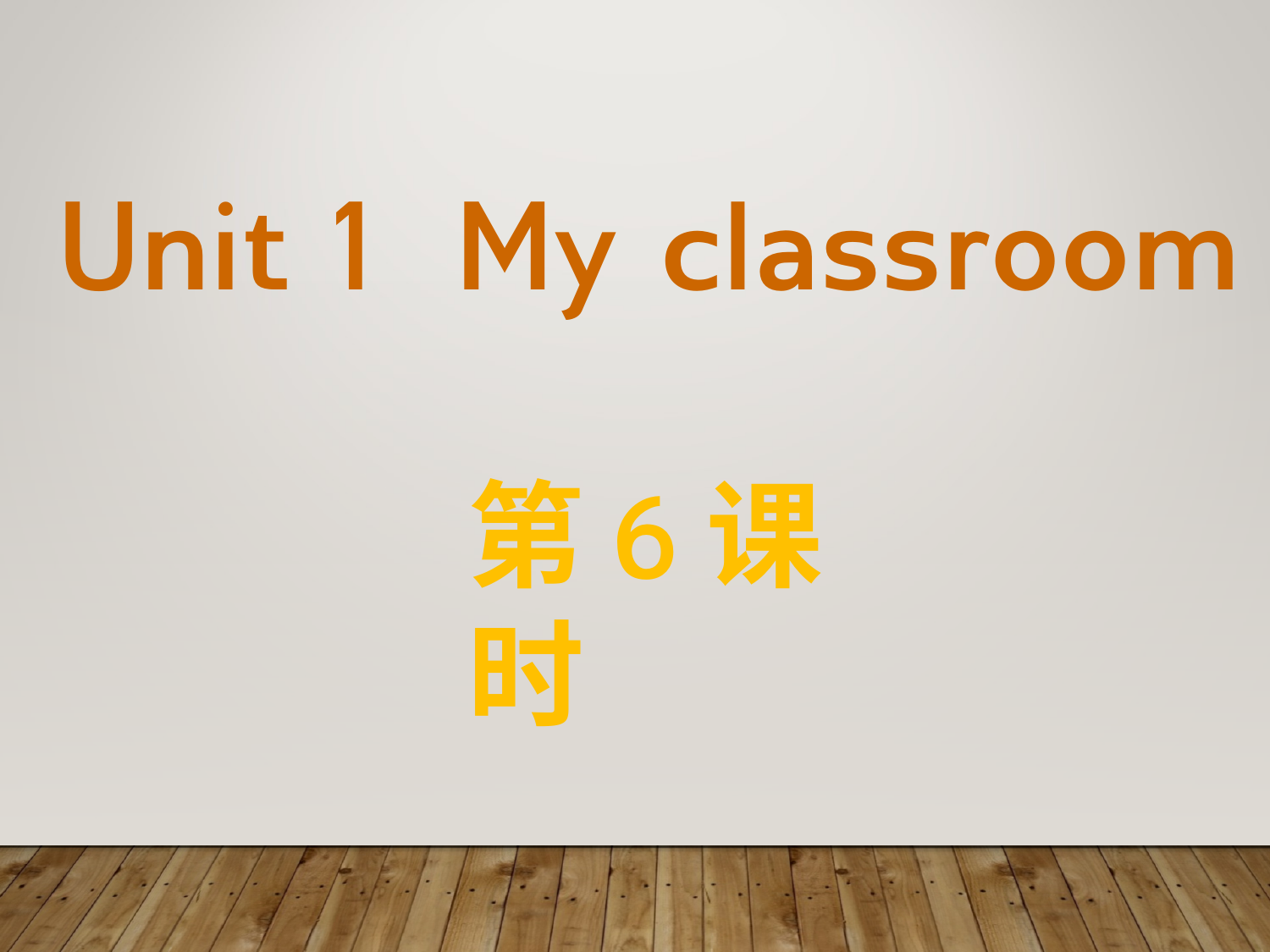

| Unit 1 My classroom |
| --- |
第6课时